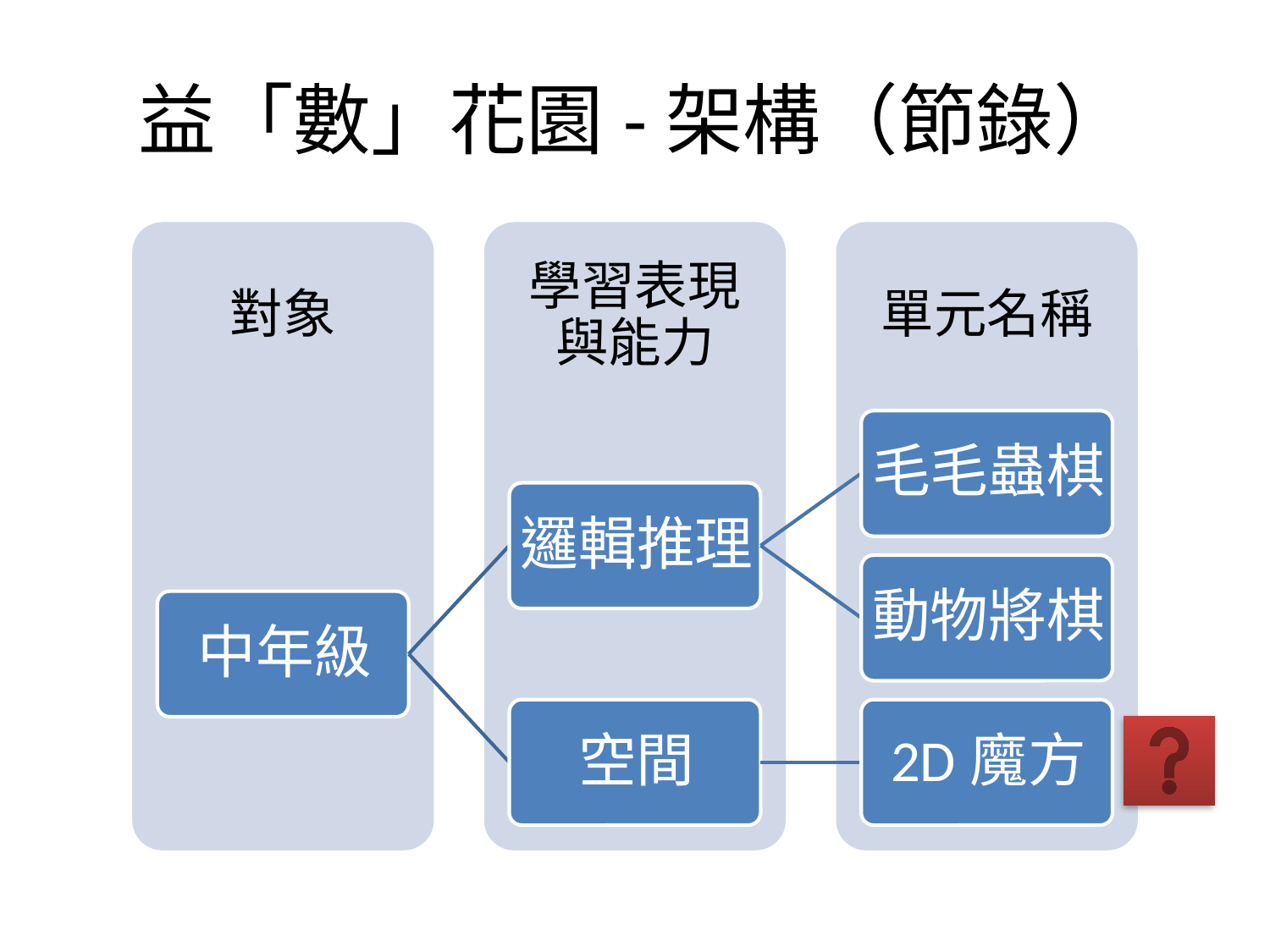

# 益「數」花園-架構（節錄）
單元名稱
學習表現與能力
對象
中年級

邏輯推理

毛毛蟲棋

動物將棋

空間

2D魔方